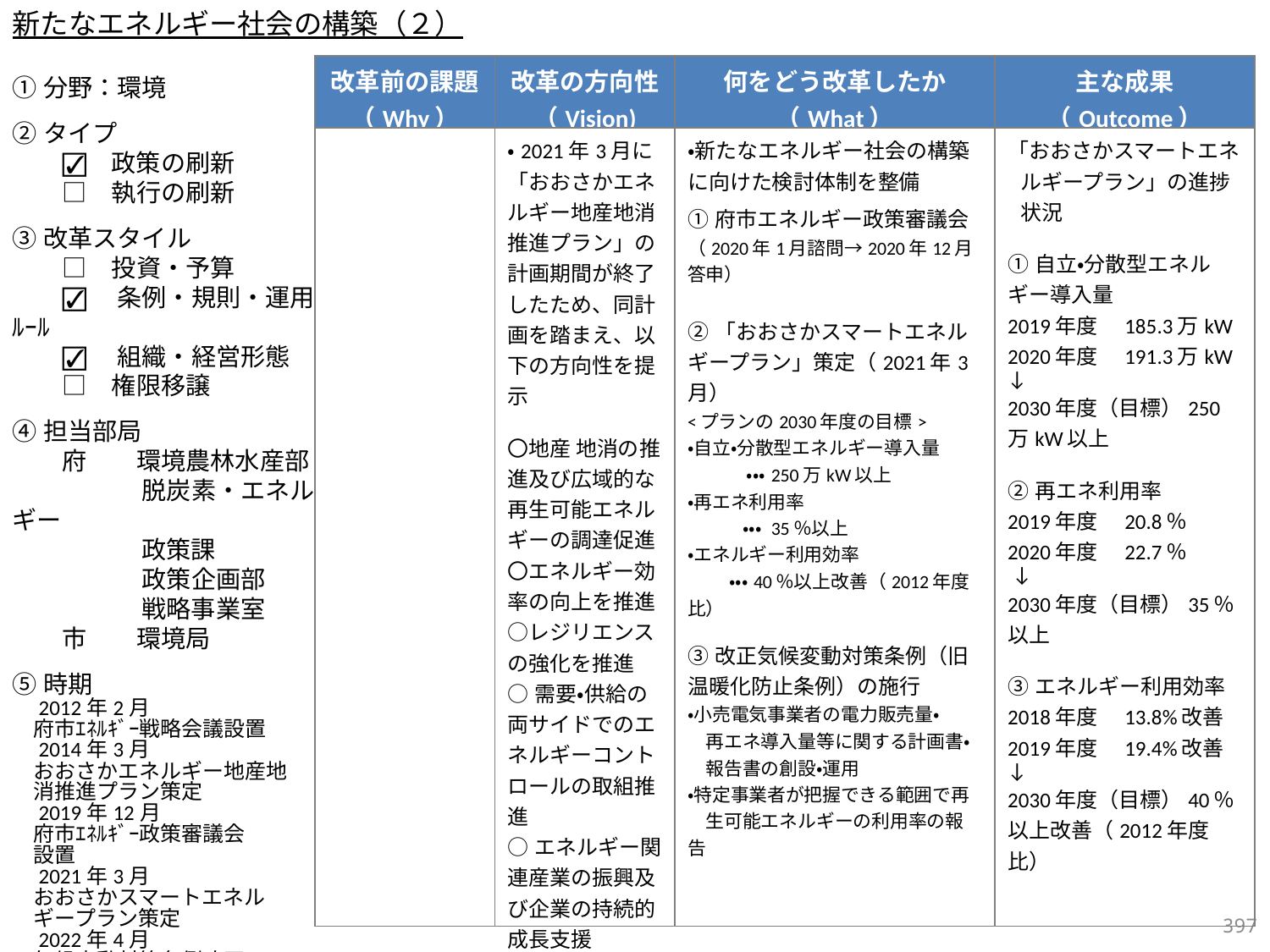

新たなエネルギー社会の構築（２）
| 改革前の課題 （Why） | 改革の方向性 （Vision) | 何をどう改革したか （What） | 主な成果 （Outcome） |
| --- | --- | --- | --- |
|  | ・2021年3月に「おおさかエネルギー地産地消推進プラン」の計画期間が終了したため、同計画を踏まえ、以下の方向性を提示 〇地産 地消の推進及び広域的な再生可能エネルギーの調達促進 〇エネルギー効率の向上を推進 ○レジリエンスの強化を推進 ○需要・供給の両サイドでのエネルギーコントロールの取組推進 ○エネルギー関連産業の振興及び企業の持続的成長支援 ○グリーンリカバリーの考え方に基づく取組推進 | ・新たなエネルギー社会の構築に向けた検討体制を整備 ①府市エネルギー政策審議会 （2020年1月諮問→2020年12月答申） 　 ②「おおさかスマートエネルギープラン」策定（2021年3月） <プランの2030年度の目標> ・自立・分散型エネルギー導入量 　　　 ・・・250万kW以上 ・再エネ利用率 　　　・・・ 35％以上 ・エネルギー利用効率 ・・・40％以上改善（2012年度比） ③改正気候変動対策条例（旧温暖化防止条例）の施行 ・小売電気事業者の電力販売量・ 　再エネ導入量等に関する計画書・ 　報告書の創設・運用 ・特定事業者が把握できる範囲で再 　生可能エネルギーの利用率の報告 | 「おおさかスマートエネルギープラン」の進捗状況 ①自立・分散型エネル ギー導入量 2019年度　185.3万kW 2020年度　191.3万kW ↓ 2030年度（目標）250万kW以上 ②再エネ利用率 2019年度　20.8％ 2020年度　22.7％ ↓ 2030年度（目標）35％以上 ③エネルギー利用効率 2018年度　13.8%改善 2019年度　19.4%改善 ↓ 2030年度（目標）40％以上改善（2012年度比） |
①分野：環境

②タイプ
　　☑　政策の刷新
　　□　執行の刷新

③改革スタイル
　　□　投資・予算
　　☑ 　条例・規則・運用ﾙｰﾙ
　　☑ 　組織・経営形態
　　□　権限移譲

④担当部局
　　府　　環境農林水産部
　　　　 　脱炭素・エネルギー
　　　　 　政策課
　　　　　 政策企画部
　　　　 　戦略事業室
　　市　　環境局

⑤時期
　2012年2月
　府市ｴﾈﾙｷﾞｰ戦略会議設置
　2014年3月
　おおさかエネルギー地産地
　消推進プラン策定
　2019年12月
　府市ｴﾈﾙｷﾞｰ政策審議会
　設置
　2021年3月
　おおさかスマートエネル
　ギープラン策定
　2022年4月
　気候変動対策条例改正

397